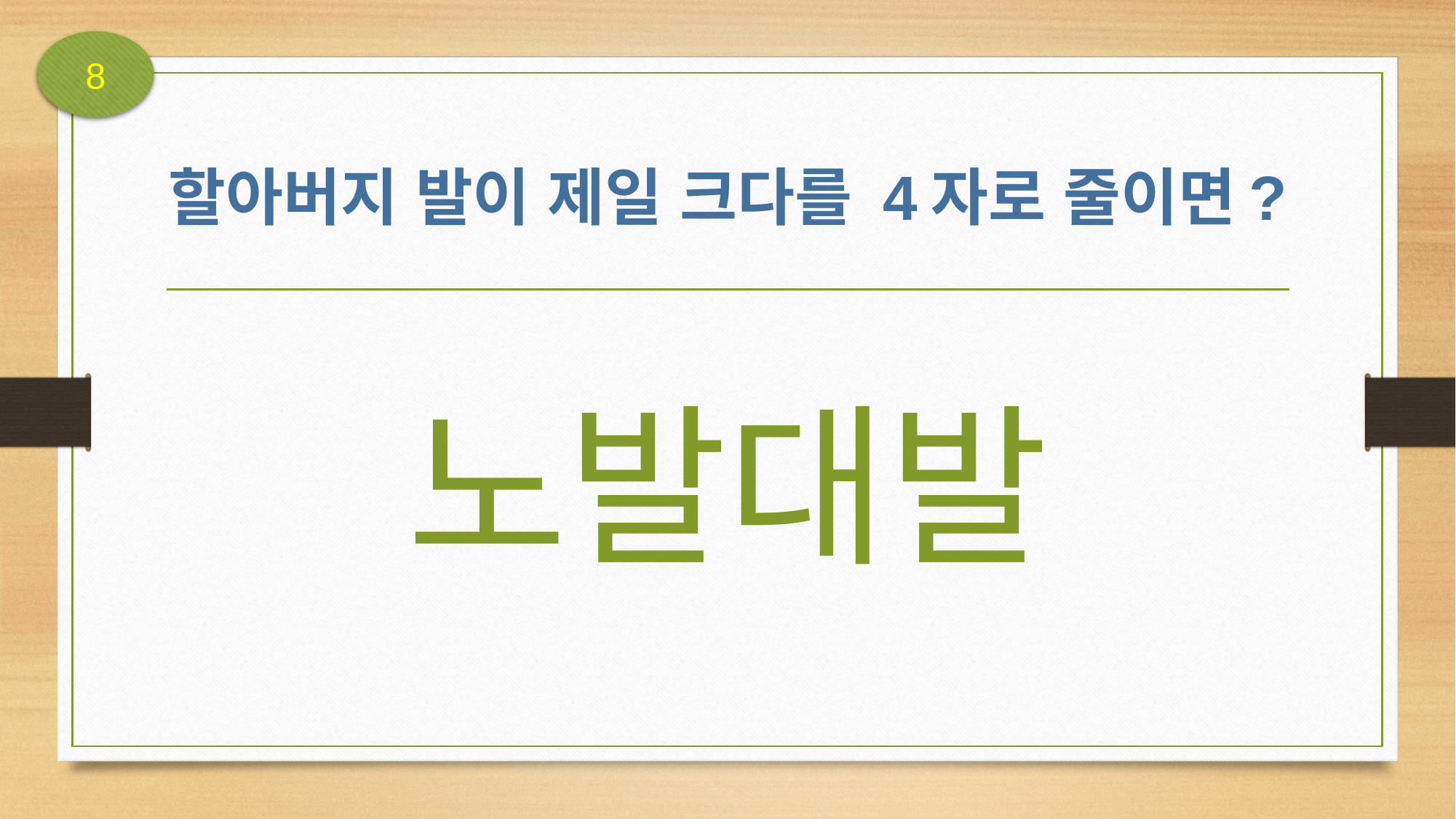

8
# 할아버지 발이 제일 크다를 4자로 줄이면?
노발대발